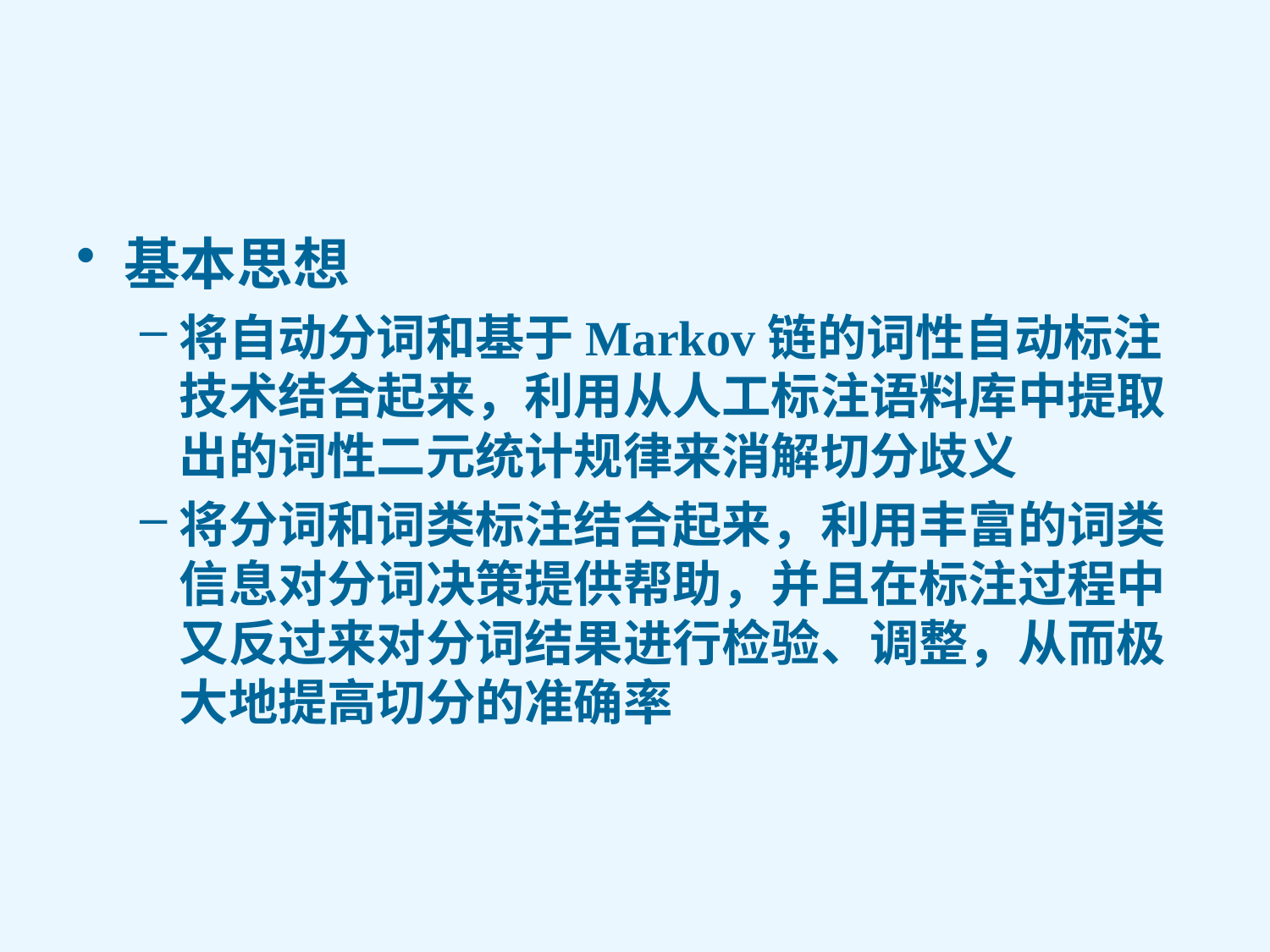

#
基本思想
将自动分词和基于Markov链的词性自动标注技术结合起来，利用从人工标注语料库中提取出的词性二元统计规律来消解切分歧义
将分词和词类标注结合起来，利用丰富的词类信息对分词决策提供帮助，并且在标注过程中又反过来对分词结果进行检验、调整，从而极大地提高切分的准确率